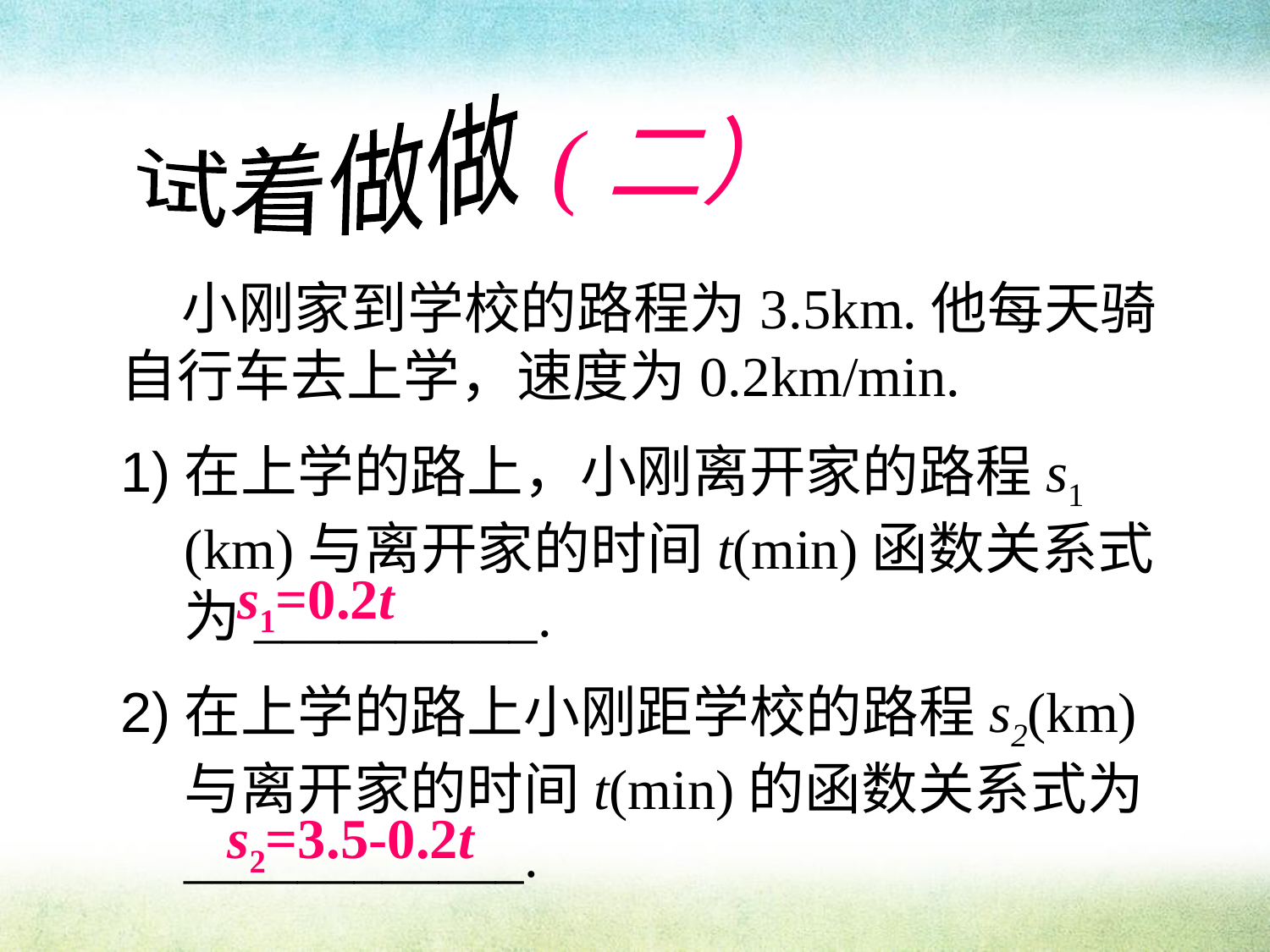

试着做做
(二）
          小刚家到学校的路程为3.5km.他每天骑自行车去上学，速度为0.2km/min.
在上学的路上，小刚离开家的路程s1 (km)与离开家的时间t(min)函数关系式为__________.
在上学的路上小刚距学校的路程s2(km)与离开家的时间t(min)的函数关系式为____________.
s1=0.2t
s2=3.5-0.2t